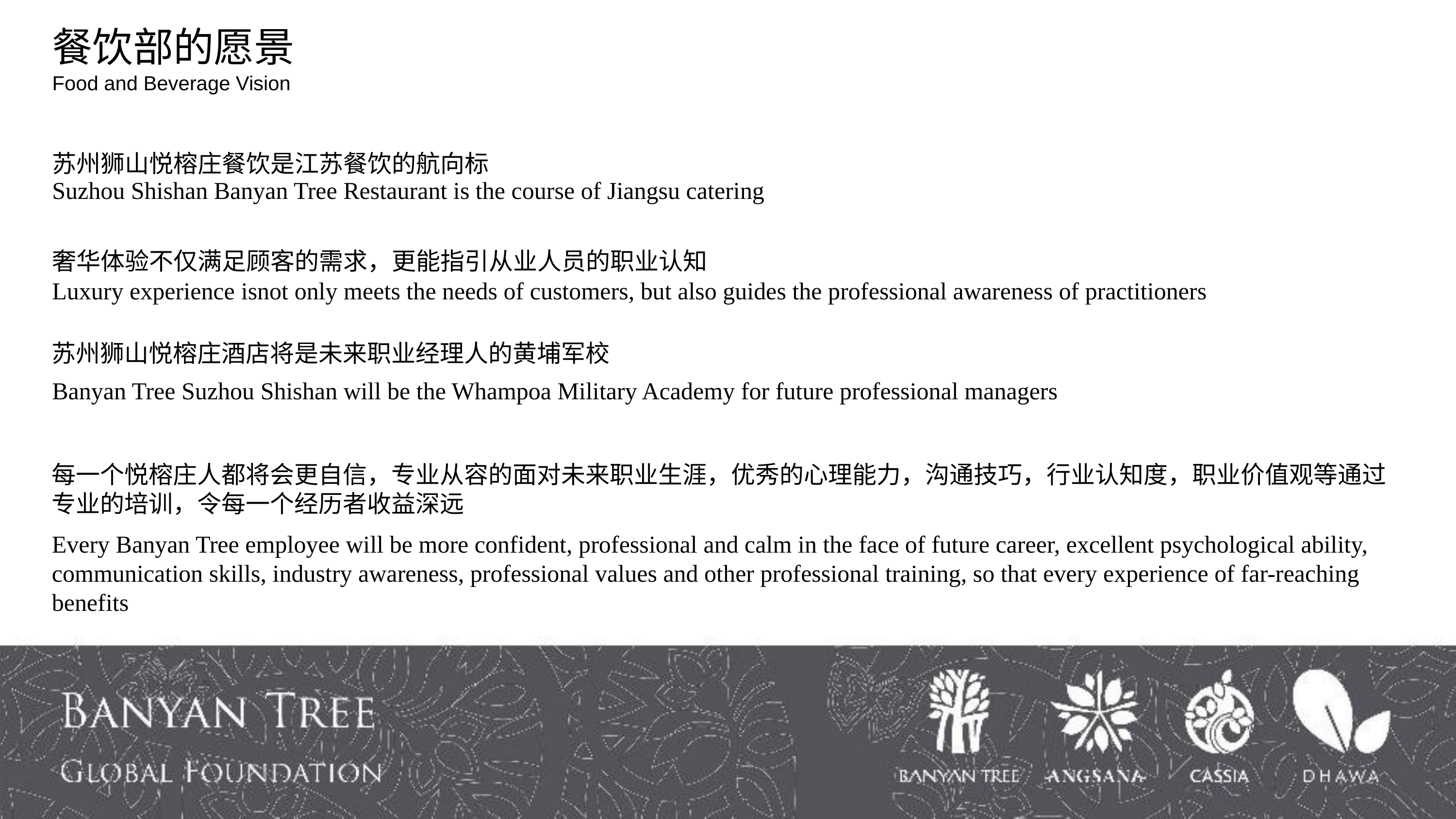

餐饮部的愿景
Food and Beverage Vision
苏州狮山悦榕庄餐饮是江苏餐饮的航向标
Suzhou Shishan Banyan Tree Restaurant is the course of Jiangsu catering
奢华体验不仅满足顾客的需求，更能指引从业人员的职业认知
Luxury experience isnot only meets the needs of customers, but also guides the professional awareness of practitioners
苏州狮山悦榕庄酒店将是未来职业经理人的黄埔军校
Banyan Tree Suzhou Shishan will be the Whampoa Military Academy for future professional managers
每一个悦榕庄人都将会更自信，专业从容的面对未来职业生涯，优秀的心理能力，沟通技巧，行业认知度，职业价值观等通过专业的培训，令每一个经历者收益深远
Every Banyan Tree employee will be more confident, professional and calm in the face of future career, excellent psychological ability, communication skills, industry awareness, professional values and other professional training, so that every experience of far-reaching benefits